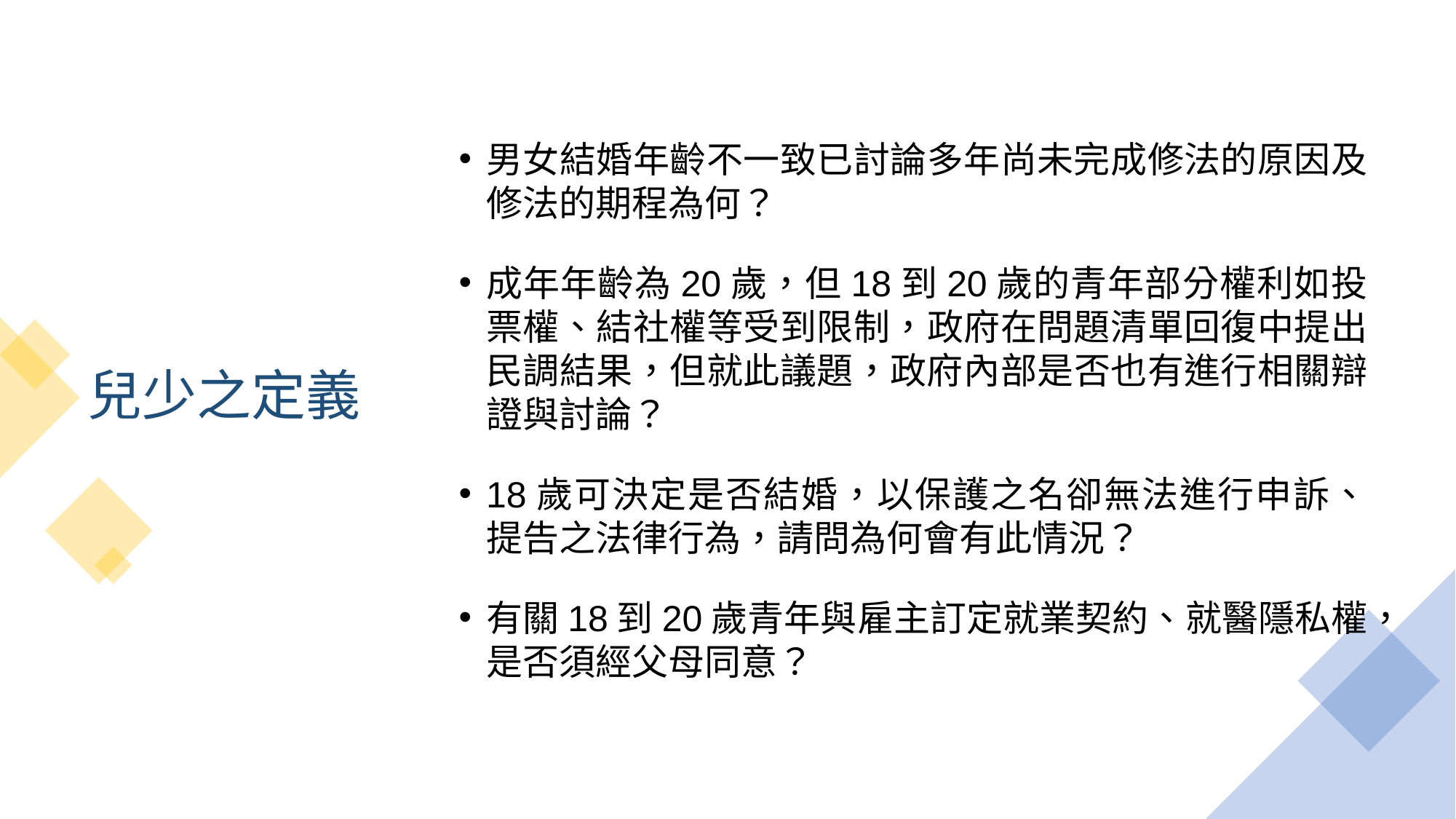

# 兒少之定義
男女結婚年齡不一致已討論多年尚未完成修法的原因及修法的期程為何？
成年年齡為20歲，但18到20歲的青年部分權利如投票權、結社權等受到限制，政府在問題清單回復中提出民調結果，但就此議題，政府內部是否也有進行相關辯證與討論？
18歲可決定是否結婚，以保護之名卻無法進行申訴、提告之法律行為，請問為何會有此情況？
有關18到20歲青年與雇主訂定就業契約、就醫隱私權，是否須經父母同意？